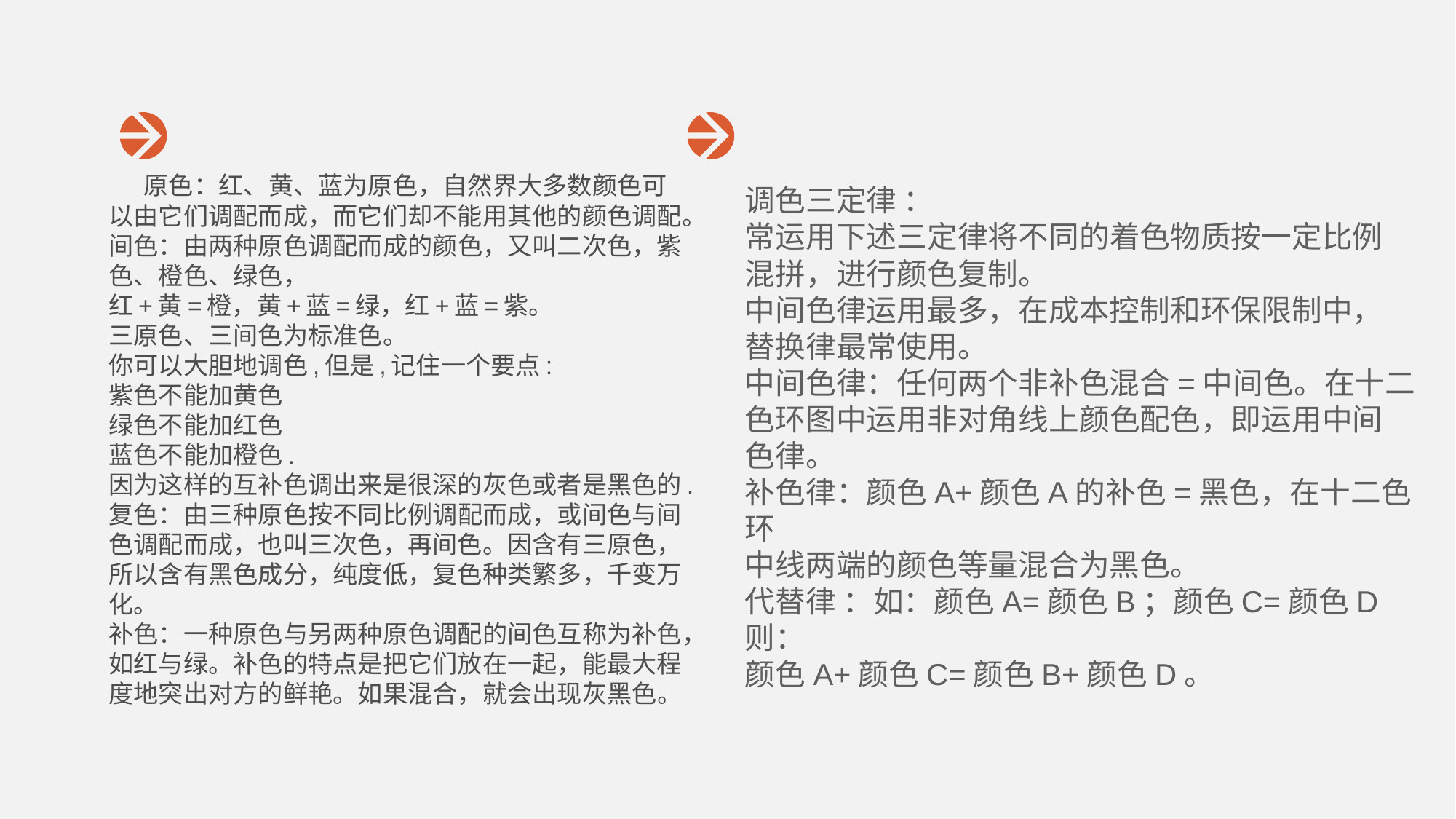

原色：红、黄、蓝为原色，自然界大多数颜色可以由它们调配而成，而它们却不能用其他的颜色调配。
间色：由两种原色调配而成的颜色，又叫二次色，紫色、橙色、绿色，
红+黄=橙，黄+蓝=绿，红+蓝=紫。
三原色、三间色为标准色。
你可以大胆地调色,但是,记住一个要点:
紫色不能加黄色
绿色不能加红色
蓝色不能加橙色.
因为这样的互补色调出来是很深的灰色或者是黑色的.
复色：由三种原色按不同比例调配而成，或间色与间色调配而成，也叫三次色，再间色。因含有三原色，所以含有黑色成分，纯度低，复色种类繁多，千变万化。
补色：一种原色与另两种原色调配的间色互称为补色，如红与绿。补色的特点是把它们放在一起，能最大程度地突出对方的鲜艳。如果混合，就会出现灰黑色。
调色三定律 ：
常运用下述三定律将不同的着色物质按一定比例
混拼，进行颜色复制。
中间色律运用最多，在成本控制和环保限制中，
替换律最常使用。
中间色律：任何两个非补色混合=中间色。在十二
色环图中运用非对角线上颜色配色，即运用中间
色律。
补色律：颜色A+颜色A的补色=黑色，在十二色环
中线两端的颜色等量混合为黑色。
代替律 ：如：颜色A=颜色B；颜色C=颜色D 则：
颜色A+颜色C=颜色B+颜色D。